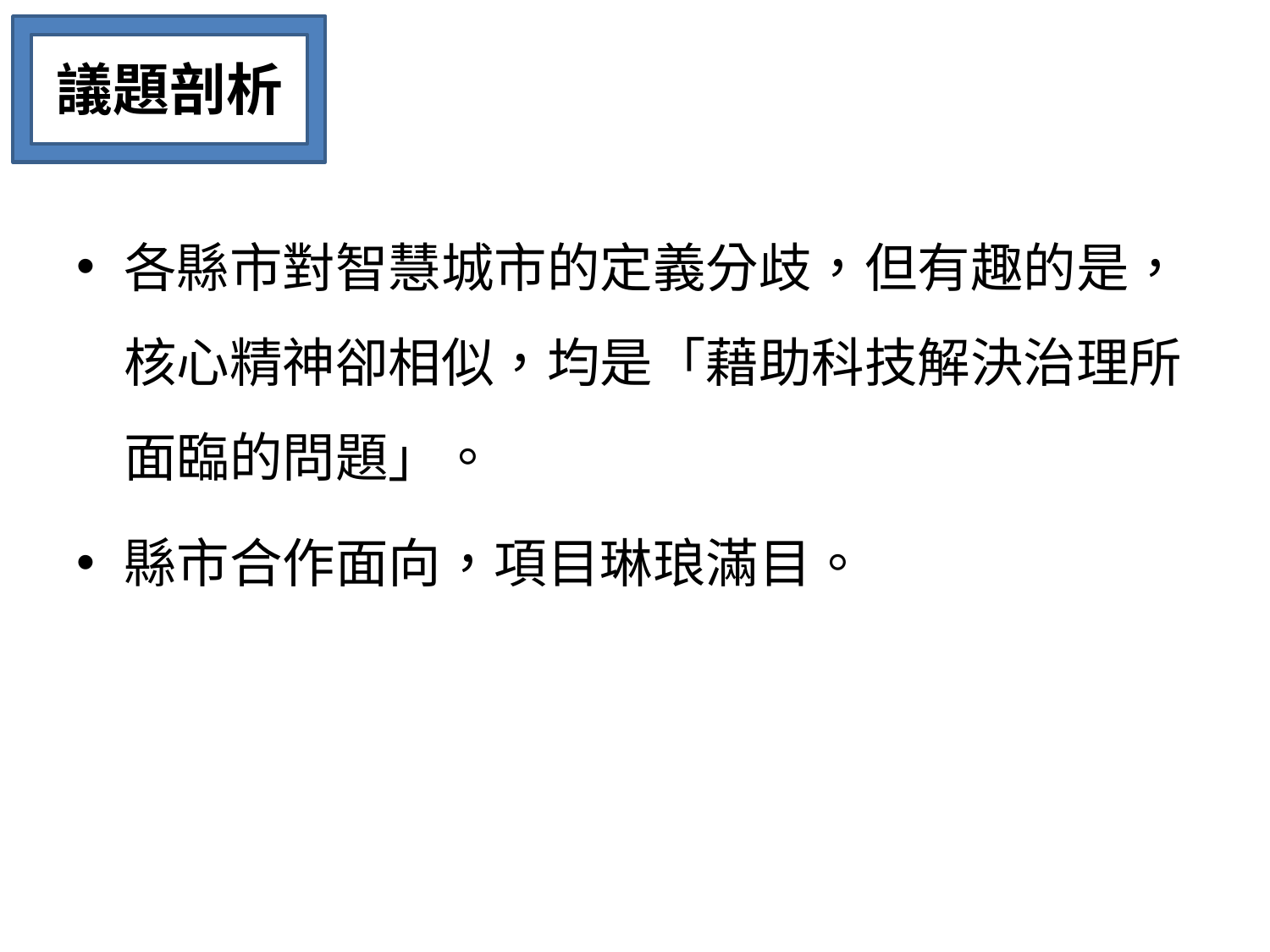

議題剖析
各縣市對智慧城市的定義分歧，但有趣的是，核心精神卻相似，均是「藉助科技解決治理所面臨的問題」。
縣市合作面向，項目琳琅滿目。